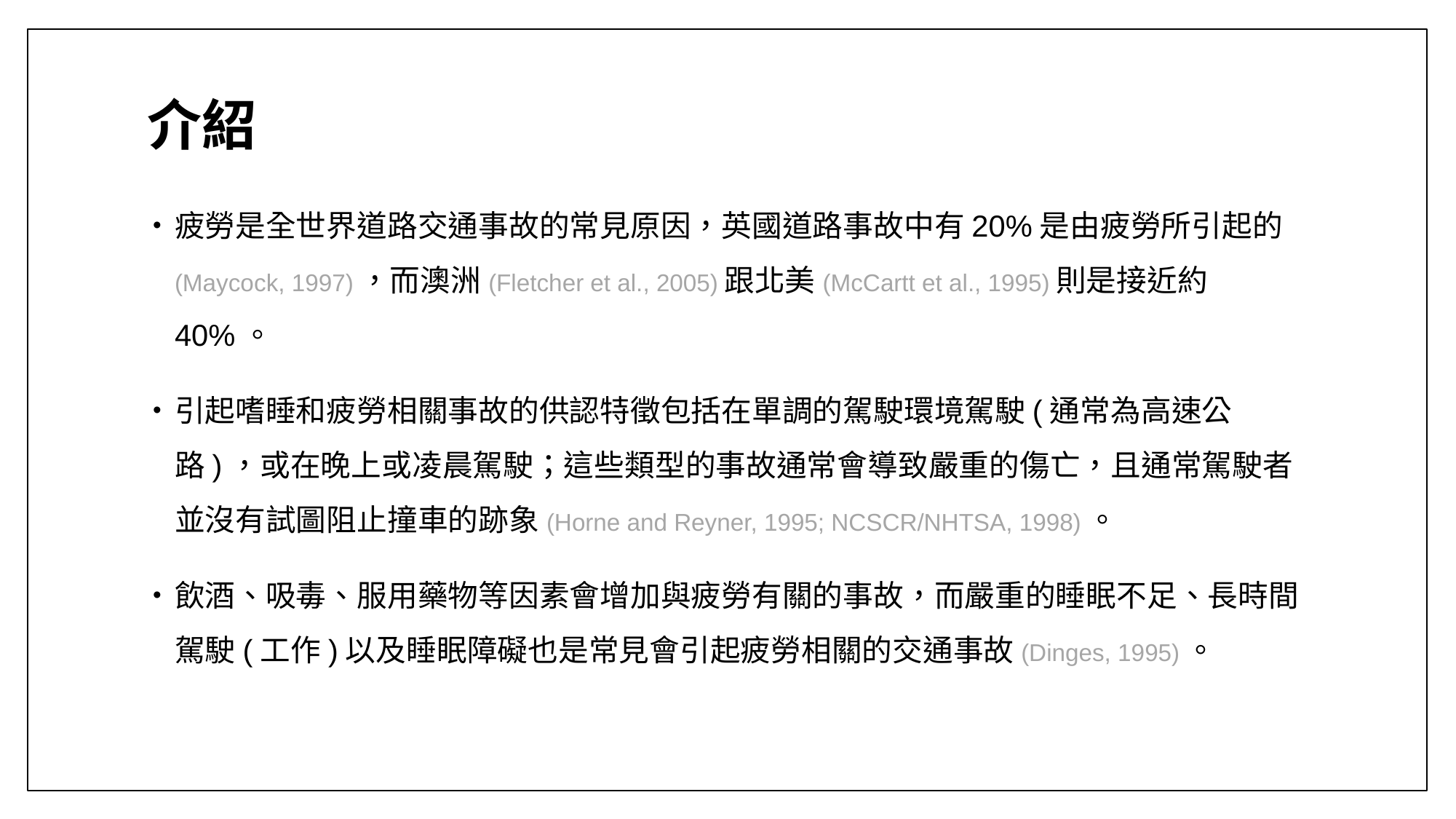

# 介紹
疲勞是全世界道路交通事故的常見原因，英國道路事故中有20%是由疲勞所引起的(Maycock, 1997)，而澳洲(Fletcher et al., 2005)跟北美(McCartt et al., 1995)則是接近約40%。
引起嗜睡和疲勞相關事故的供認特徵包括在單調的駕駛環境駕駛(通常為高速公路)，或在晚上或凌晨駕駛；這些類型的事故通常會導致嚴重的傷亡，且通常駕駛者並沒有試圖阻止撞車的跡象(Horne and Reyner, 1995; NCSCR/NHTSA, 1998)。
飲酒、吸毒、服用藥物等因素會增加與疲勞有關的事故，而嚴重的睡眠不足、長時間駕駛(工作)以及睡眠障礙也是常見會引起疲勞相關的交通事故(Dinges, 1995)。